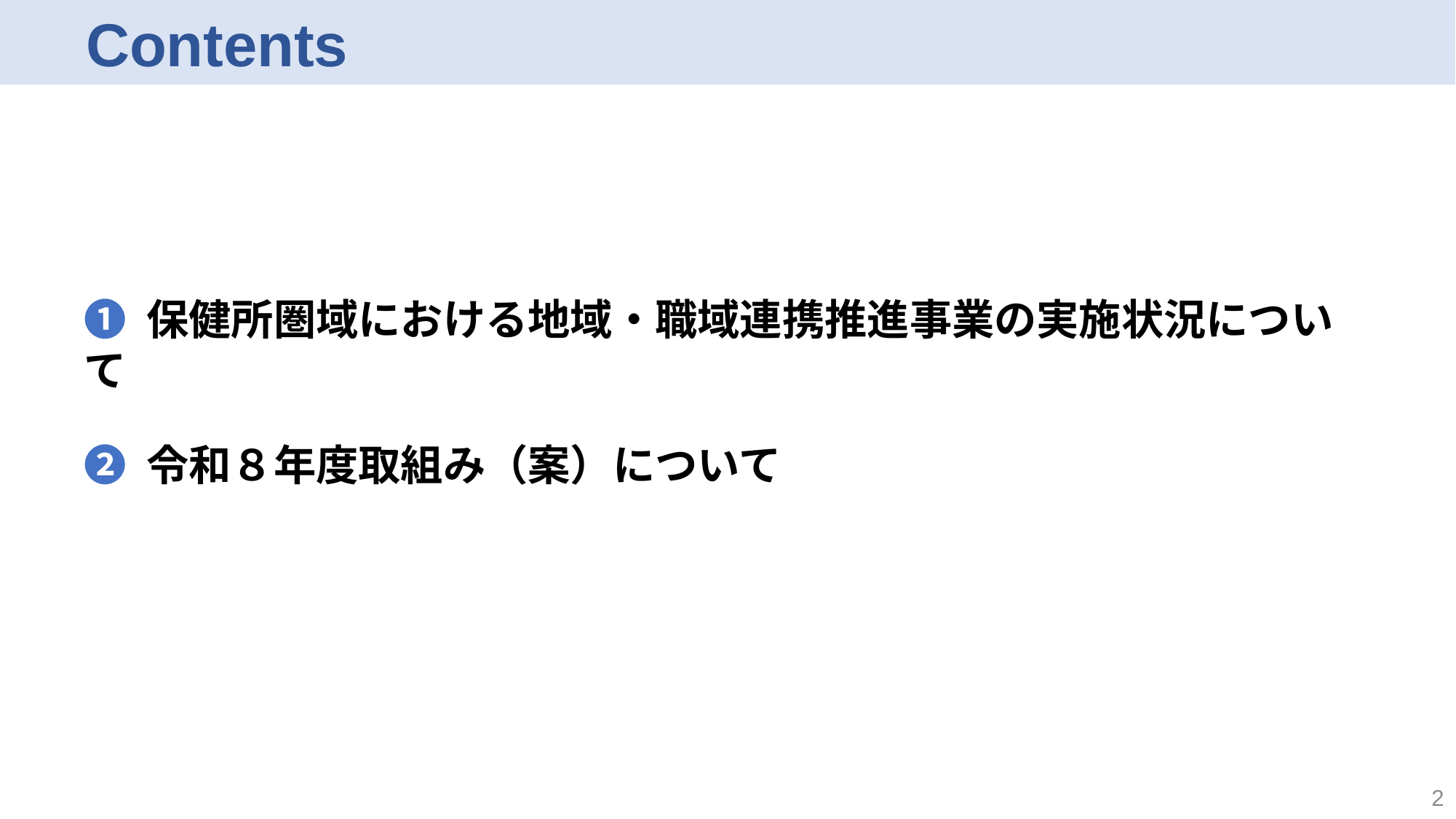

Contents
❶ 保健所圏域における地域・職域連携推進事業の実施状況について

❷ 令和８年度取組み（案）について
2